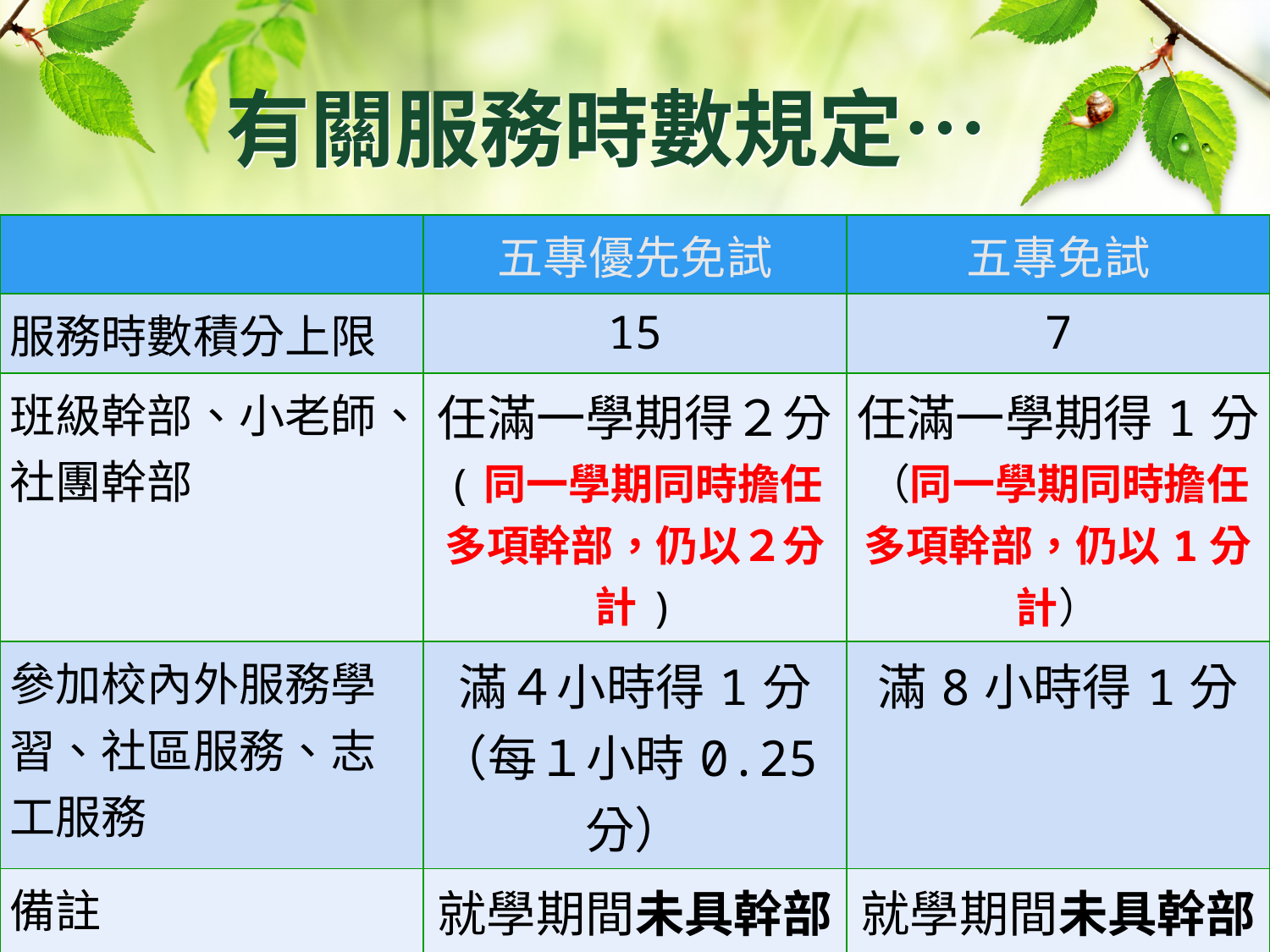

# 有關服務時數規定…
|  | 五專優先免試 | 五專免試 |
| --- | --- | --- |
| 服務時數積分上限 | 15 | 7 |
| 班級幹部、小老師、社團幹部 | 任滿一學期得２分 (同一學期同時擔任多項幹部，仍以２分計) | 任滿一學期得1分 （同一學期同時擔任多項幹部，仍以1分計） |
| 參加校內外服務學習、社區服務、志工服務 | 滿４小時得1分 （每１小時0.25分） | 滿8小時得1分 |
| 備註 | 就學期間未具幹部經驗，則服務時數須達60小時 | 就學期間未具幹部經驗，則服務時數須達56小時 |